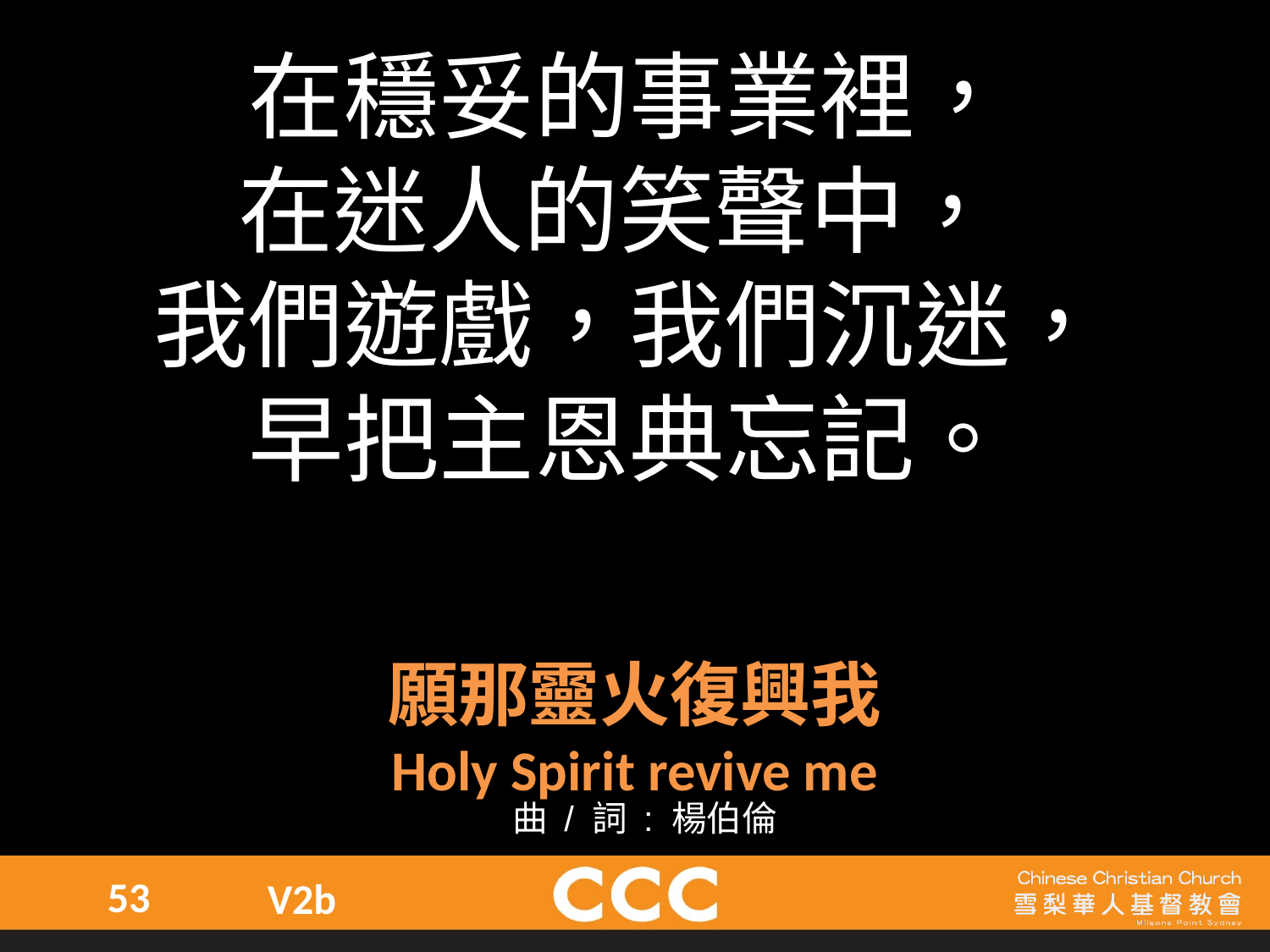

在穩妥的事業裡，
在迷人的笑聲中，
我們遊戲，我們沉迷，
早把主恩典忘記。
願那靈火復興我
Holy Spirit revive me
曲 / 詞 : 楊伯倫
53
V2b